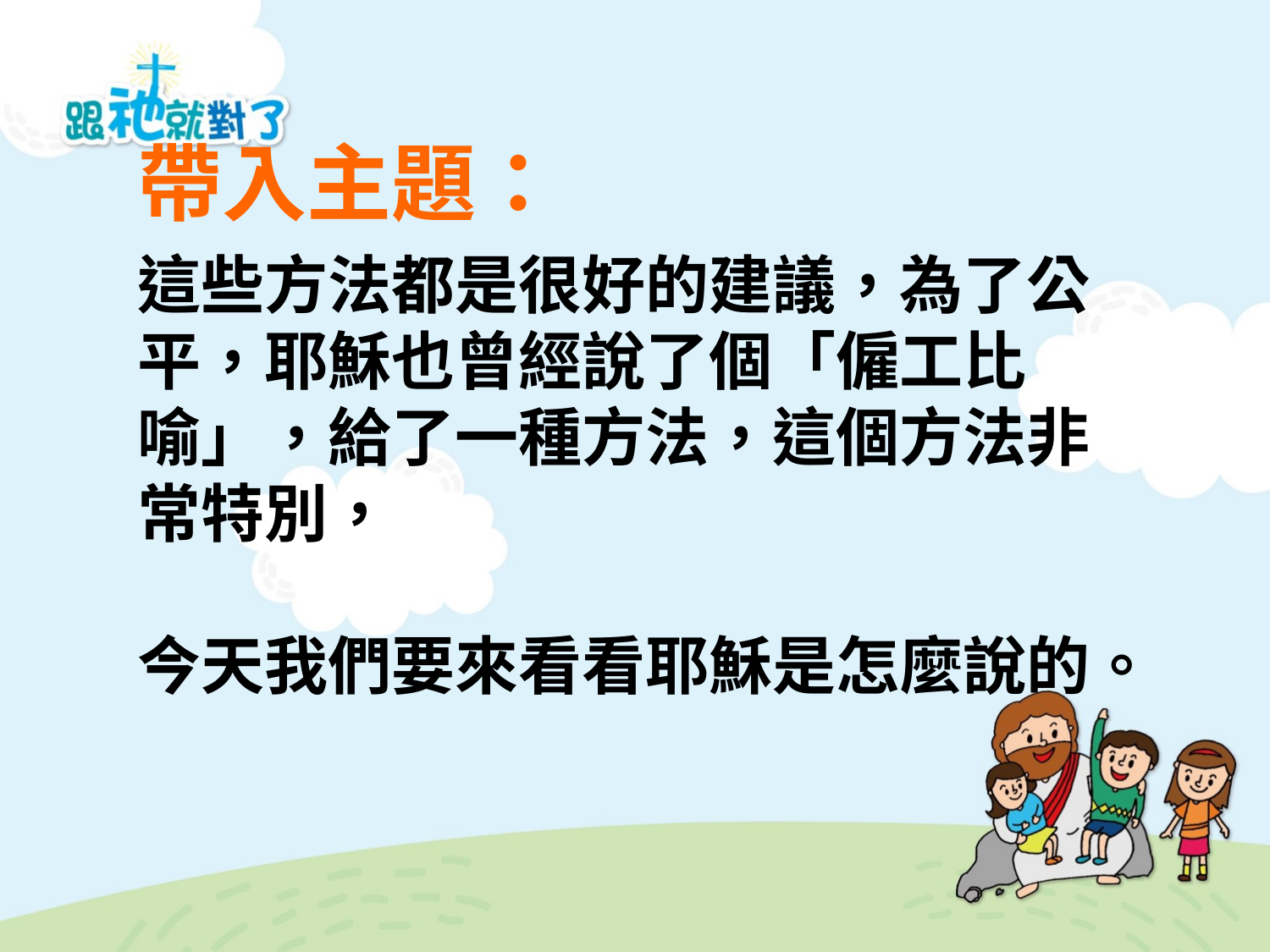

帶入主題：
這些方法都是很好的建議，為了公平，耶穌也曾經說了個「僱工比喻」，給了一種方法，這個方法非常特別，

今天我們要來看看耶穌是怎麼說的。